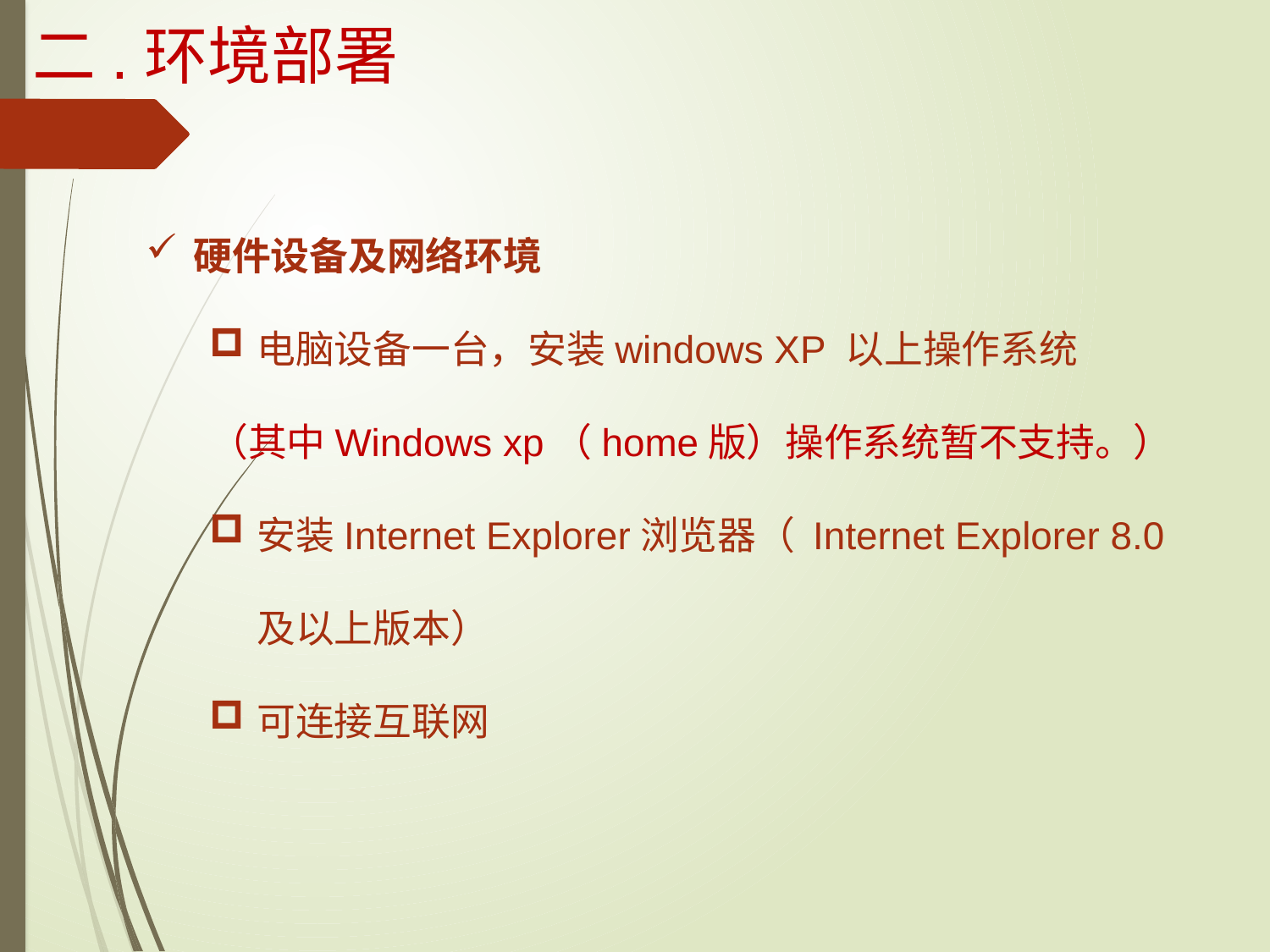

二.环境部署
硬件设备及网络环境
电脑设备一台，安装windows XP 以上操作系统
（其中Windows xp（home版）操作系统暂不支持。）
安装Internet Explorer浏览器（ Internet Explorer 8.0 及以上版本）
可连接互联网